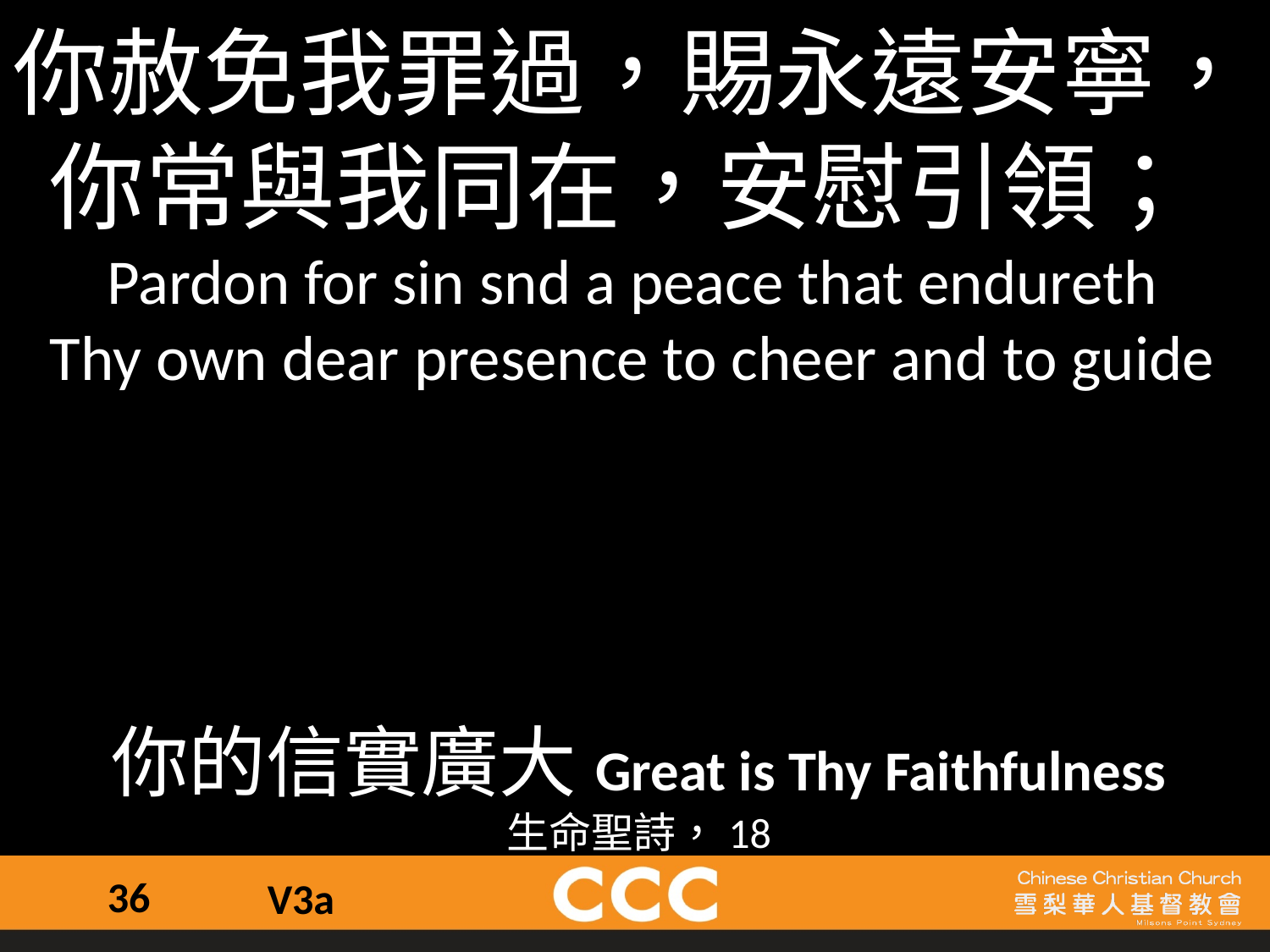

你赦免我罪過，賜永遠安寧，
你常與我同在，安慰引領；Pardon for sin snd a peace that endureth
Thy own dear presence to cheer and to guide
你的信實廣大Great is Thy Faithfulness
生命聖詩，18

36
V3a